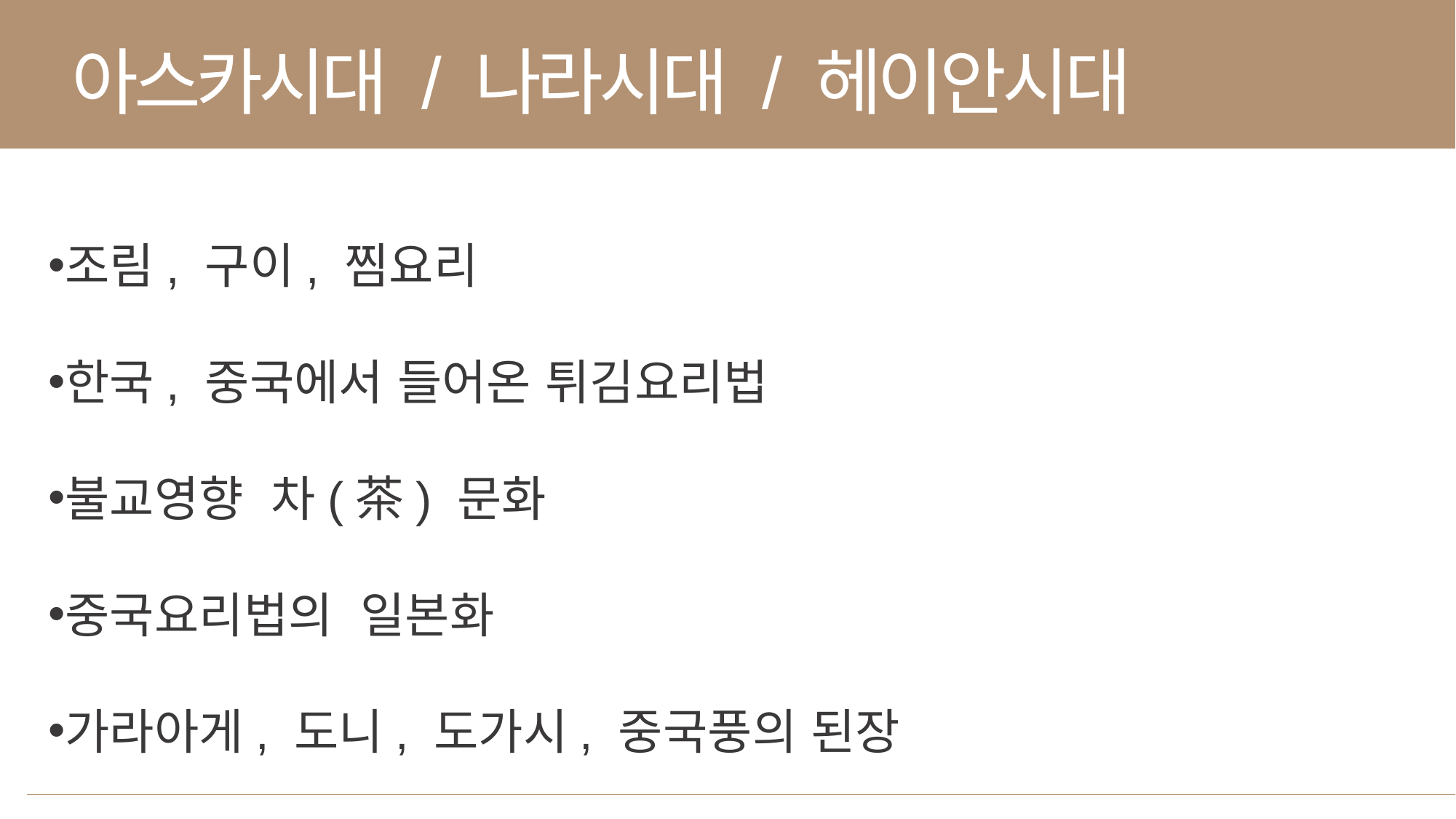

아스카시대 / 나라시대 / 헤이안시대
조림, 구이, 찜요리

한국, 중국에서 들어온 튀김요리법

불교영향  차(茶) 문화

중국요리법의  일본화

가라아게, 도니, 도가시, 중국풍의 된장